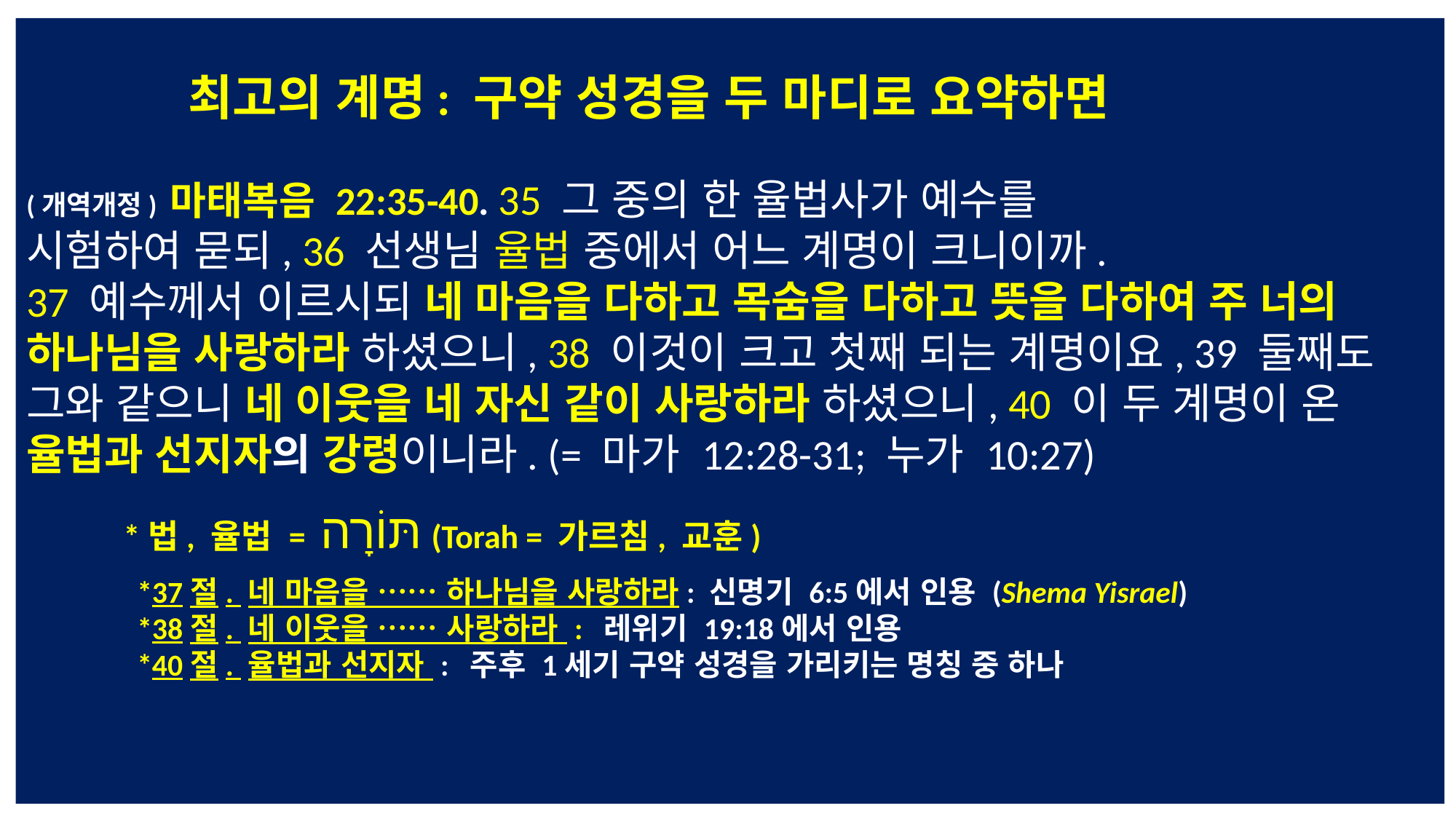

최고의 계명: 구약 성경을 두 마디로 요약하면

(개역개정) 마태복음 22:35-40. 35 그 중의 한 율법사가 예수를
시험하여 묻되, 36 선생님 율법 중에서 어느 계명이 크니이까.
37 예수께서 이르시되 네 마음을 다하고 목숨을 다하고 뜻을 다하여 주 너의 하나님을 사랑하라 하셨으니, 38 이것이 크고 첫째 되는 계명이요, 39 둘째도 그와 같으니 네 이웃을 네 자신 같이 사랑하라 하셨으니, 40 이 두 계명이 온 율법과 선지자의 강령이니라. (= 마가 12:28-31; 누가 10:27)

             *법, 율법 =  תּוֹרָה (Torah = 가르침, 교훈)

                *37절. 네 마음을 …… 하나님을 사랑하라: 신명기 6:5에서 인용 (Shema Yisrael)
                *38절. 네 이웃을 …… 사랑하라 :  레위기 19:18에서 인용
                *40절. 율법과 선지자 :  주후 1세기 구약 성경을 가리키는 명칭 중 하나